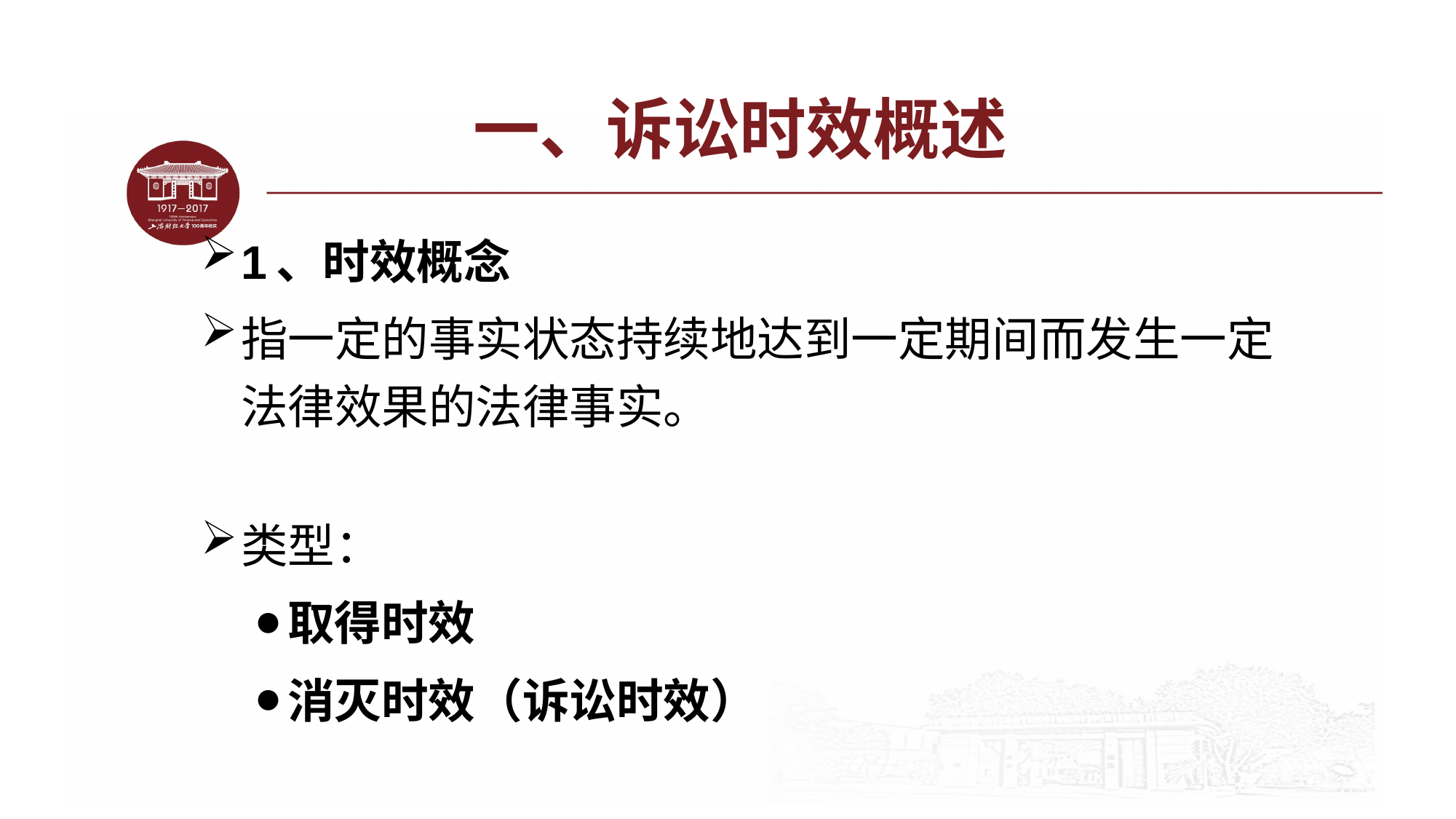

# 一、诉讼时效概述
1、时效概念
指一定的事实状态持续地达到一定期间而发生一定法律效果的法律事实。

类型：
取得时效
消灭时效（诉讼时效）